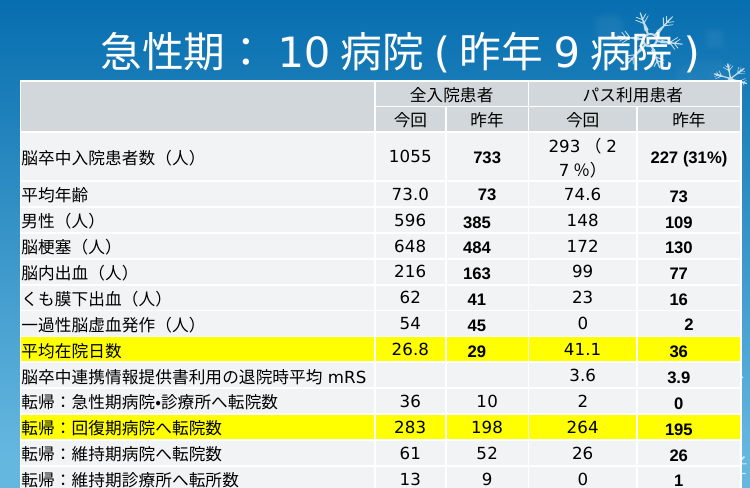

急性期：10病院(昨年9病院)
|  | 全入院患者 |  | パス利用患者 |  |
| --- | --- | --- | --- | --- |
|  | 今回 | 昨年 | 今回 | 昨年 |
| 脳卒中入院患者数（人） | 1055 | 733 | 293（27％） | 227 (31%) |
| 平均年齢 | 73.0 | 73 | 74.6 | 73 |
| 男性（人） | 596 | 385 | 148 | 109 |
| 脳梗塞（人） | 648 | 484 | 172 | 130 |
| 脳内出血（人） | 216 | 163 | 99 | 77 |
| くも膜下出血（人） | 62 | 41 | 23 | 16 |
| 一過性脳虚血発作（人） | 54 | 45 | 0 | 2 |
| 平均在院日数 | 26.8 | 29 | 41.1 | 36 |
| 脳卒中連携情報提供書利用の退院時平均mRS |  |  | 3.6 | 3.9 |
| 転帰：急性期病院・診療所へ転院数 | 36 | 10 | 2 | 0 |
| 転帰：回復期病院へ転院数 | 283 | 198 | 264 | 195 |
| 転帰：維持期病院へ転院数 | 61 | 52 | 26 | 26 |
| 転帰：維持期診療所へ転所数 | 13 | 9 | 0 | 1 |
| 転帰：維持期老健へ転所数 | 16 | 9 | 0 | 1 |
| 転帰：在宅復帰患者数 | 579 | 343 | 2 | 2 |
| 転帰：死亡数 | 52 | 49 | 0 | 1 |